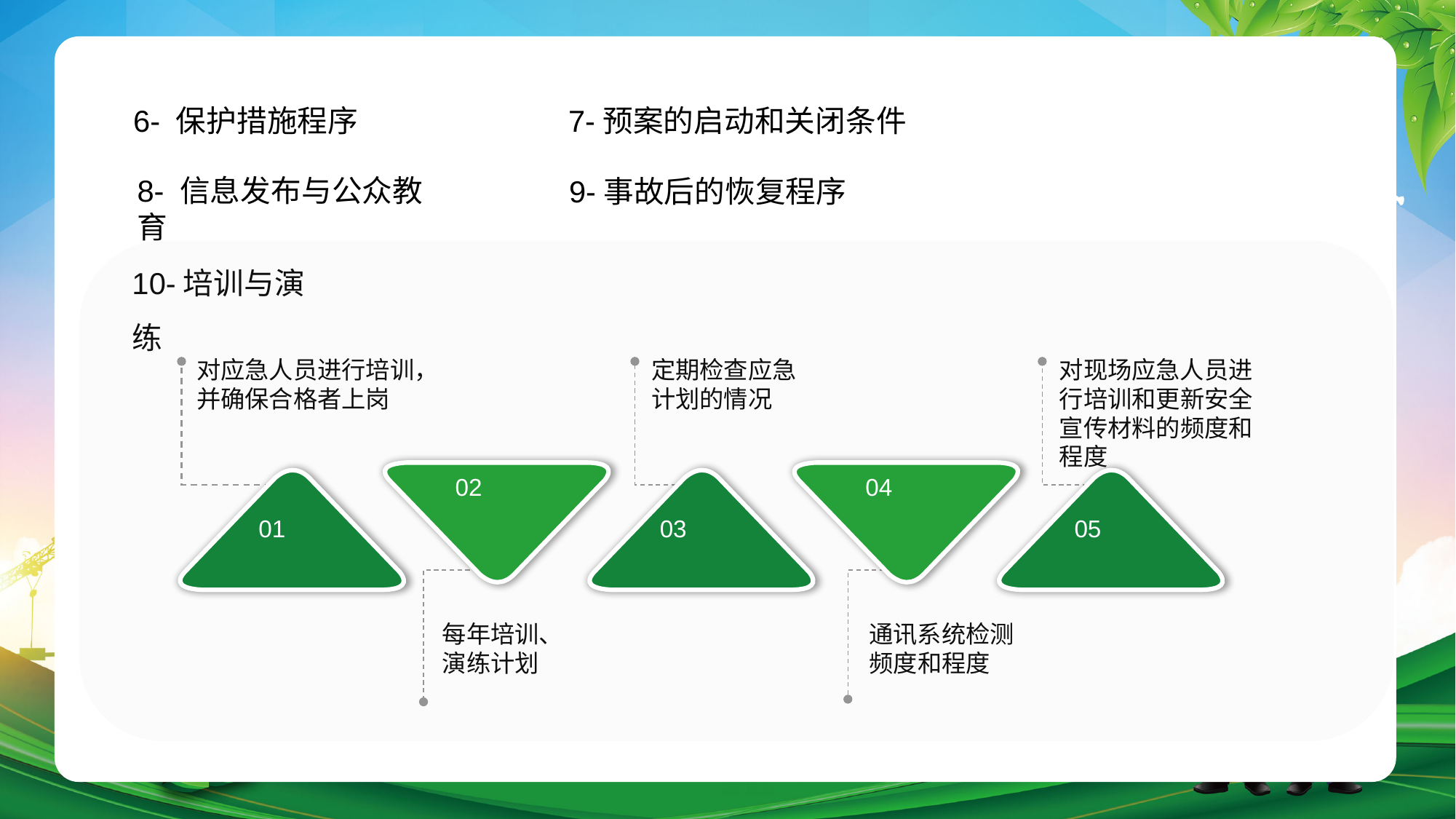

6- 保护措施程序
8- 信息发布与公众教育
9-事故后的恢复程序
7-预案的启动和关闭条件

10-培训与演练
对应急人员进行培训，并确保合格者上岗
定期检查应急计划的情况
对现场应急人员进行培训和更新安全宣传材料的频度和程度

02

04

01

03

05

每年培训、演练计划
通讯系统检测频度和程度